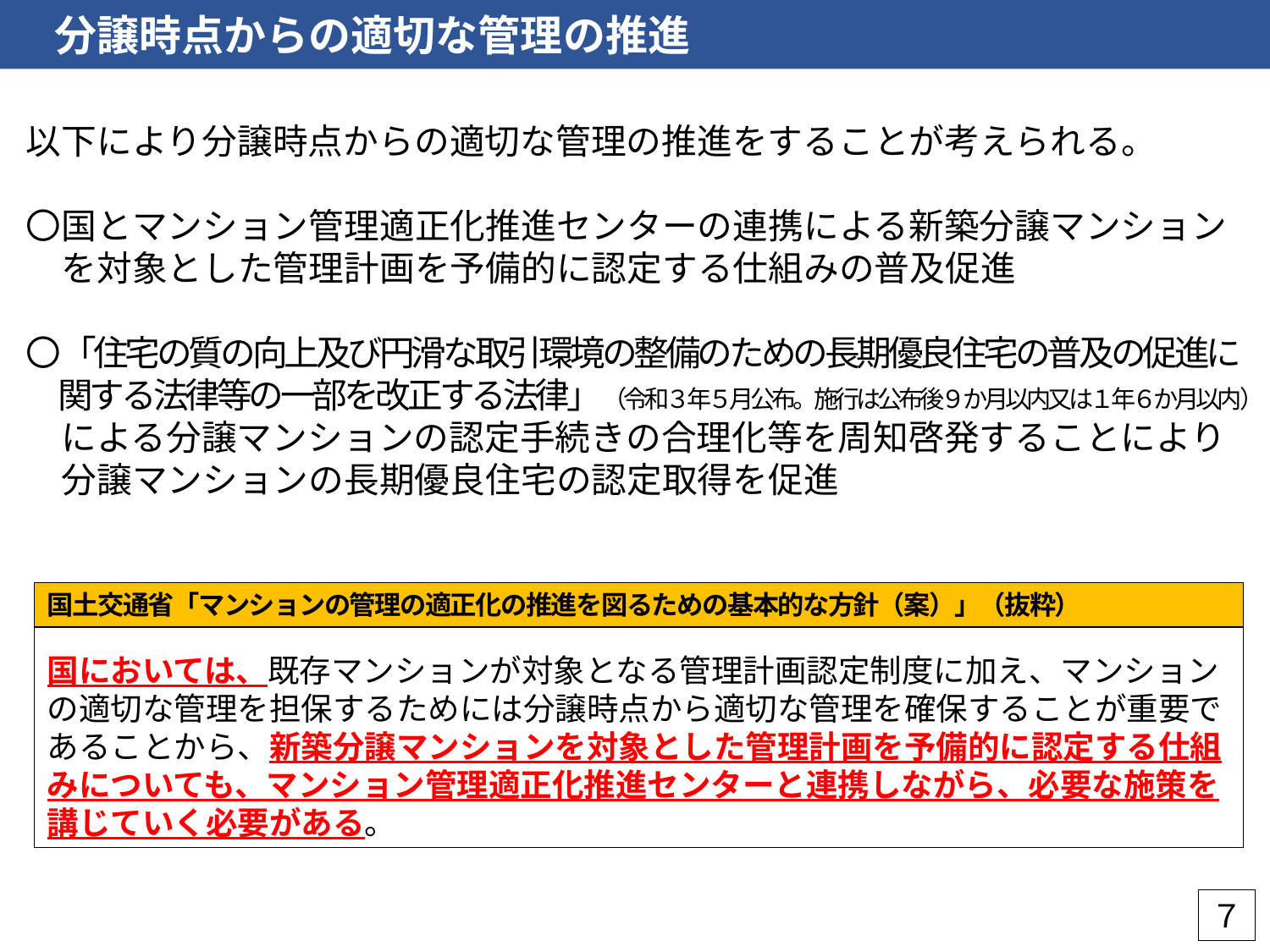

分譲時点からの適切な管理の推進
以下により分譲時点からの適切な管理の推進をすることが考えられる。

〇国とマンション管理適正化推進センターの連携による新築分譲マンション
　を対象とした管理計画を予備的に認定する仕組みの普及促進

〇「住宅の質の向上及び円滑な取引環境の整備のための長期優良住宅の普及の促進に
　関する法律等の一部を改正する法律」（令和３年５月公布。施行は公布後９か月以内又は１年６か月以内 ）
　による分譲マンションの認定手続きの合理化等を周知啓発することにより
　分譲マンションの長期優良住宅の認定取得を促進

国土交通省「マンションの管理の適正化の推進を図るための基本的な方針（案）」（抜粋）

国においては、既存マンションが対象となる管理計画認定制度に加え、マンションの適切な管理を担保するためには分譲時点から適切な管理を確保することが重要であることから、新築分譲マンションを対象とした管理計画を予備的に認定する仕組みについても、マンション管理適正化推進センターと連携しながら、必要な施策を講じていく必要がある。
７